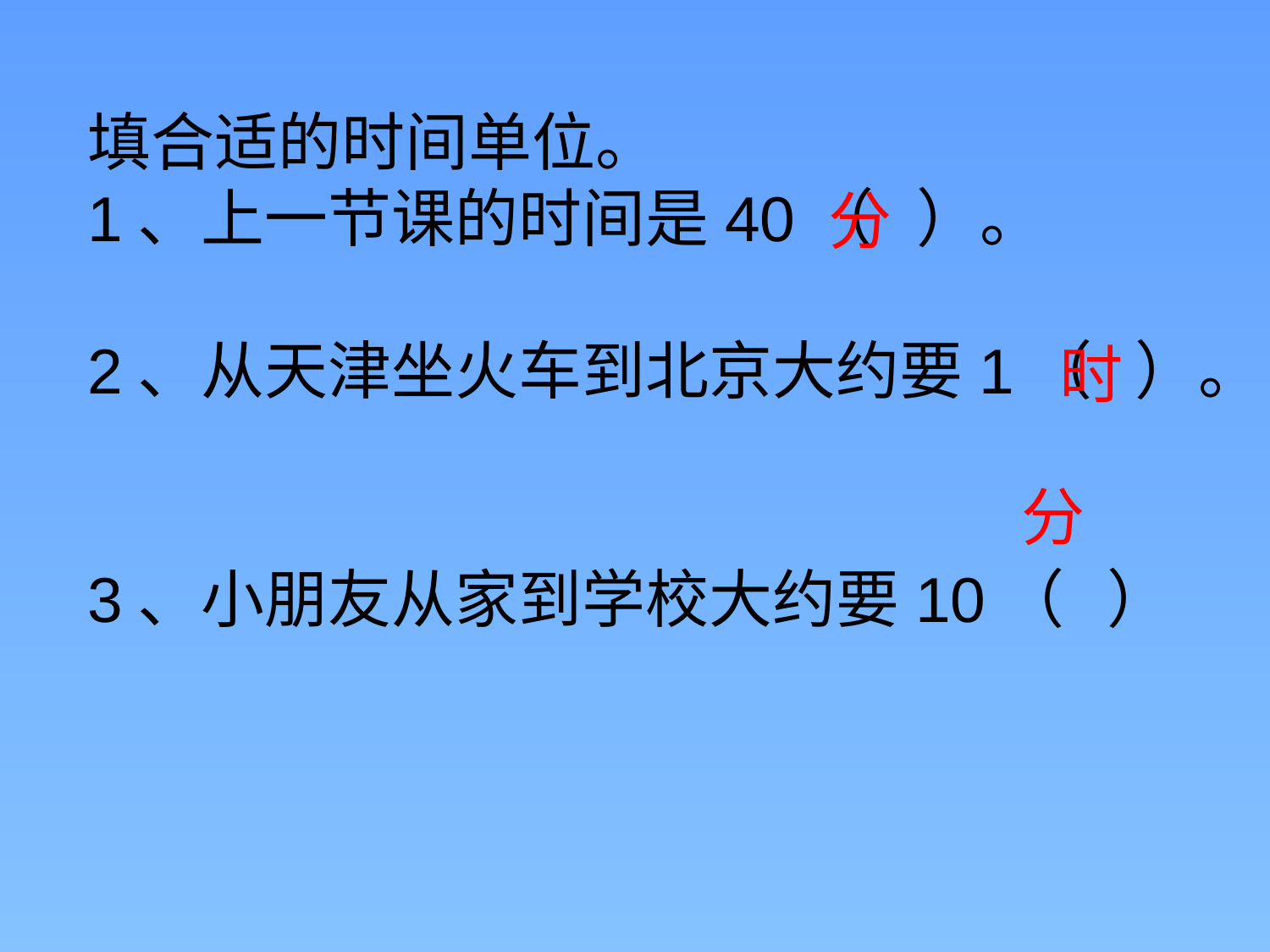

填合适的时间单位。
1、上一节课的时间是40（   ）。
2、从天津坐火车到北京大约要1（   ）。
3、小朋友从家到学校大约要10（   ）
分
时
分